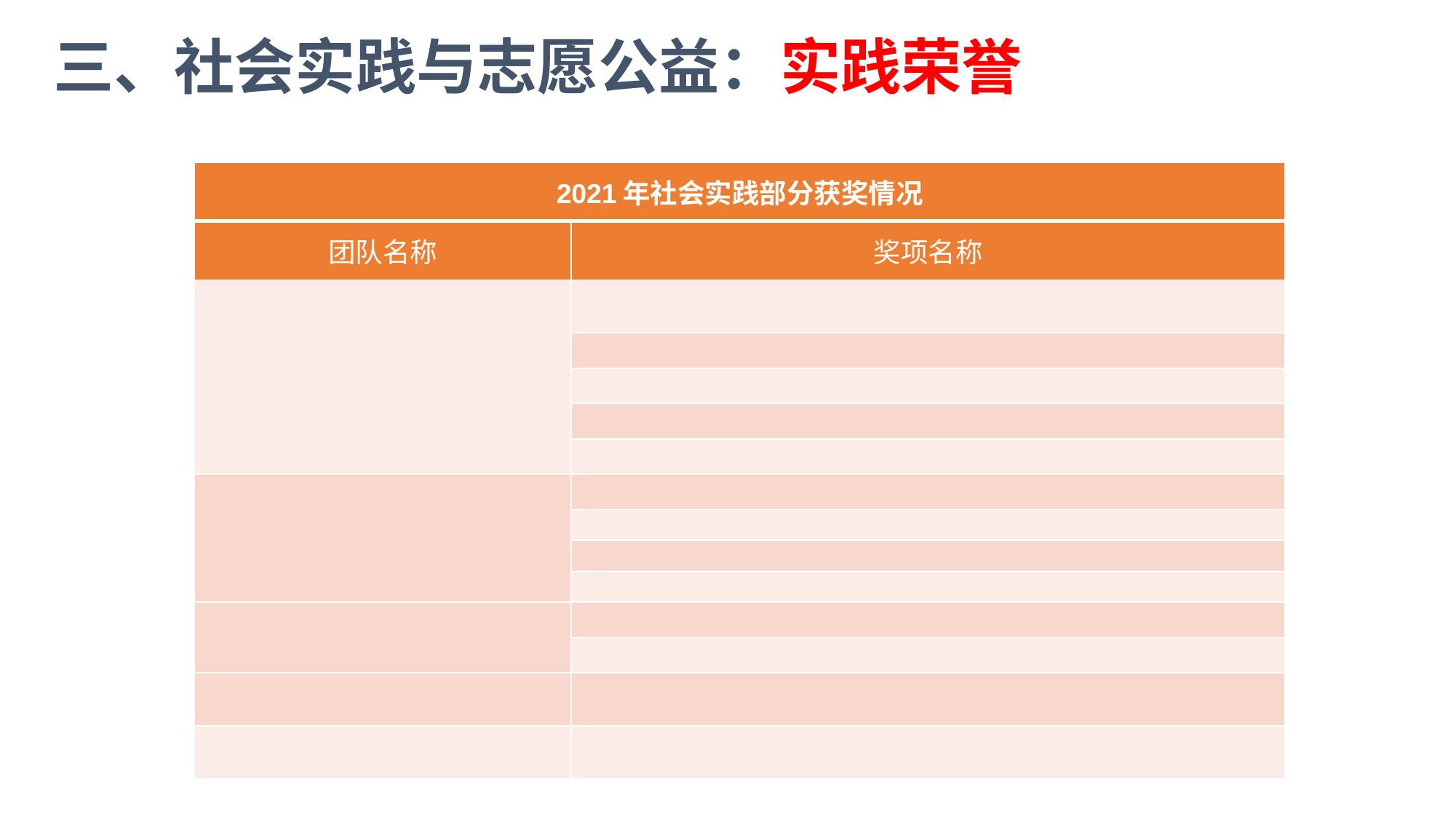

三、社会实践与志愿公益：实践荣誉
| 2021年社会实践部分获奖情况 |  |
| --- | --- |
| 团队名称 | 奖项名称 |
|  |  |
|  |  |
|  |  |
|  |  |
|  |  |
|  |  |
|  |  |
|  |  |
|  |  |
|  |  |
|  |  |
|  |  |
|  |  |